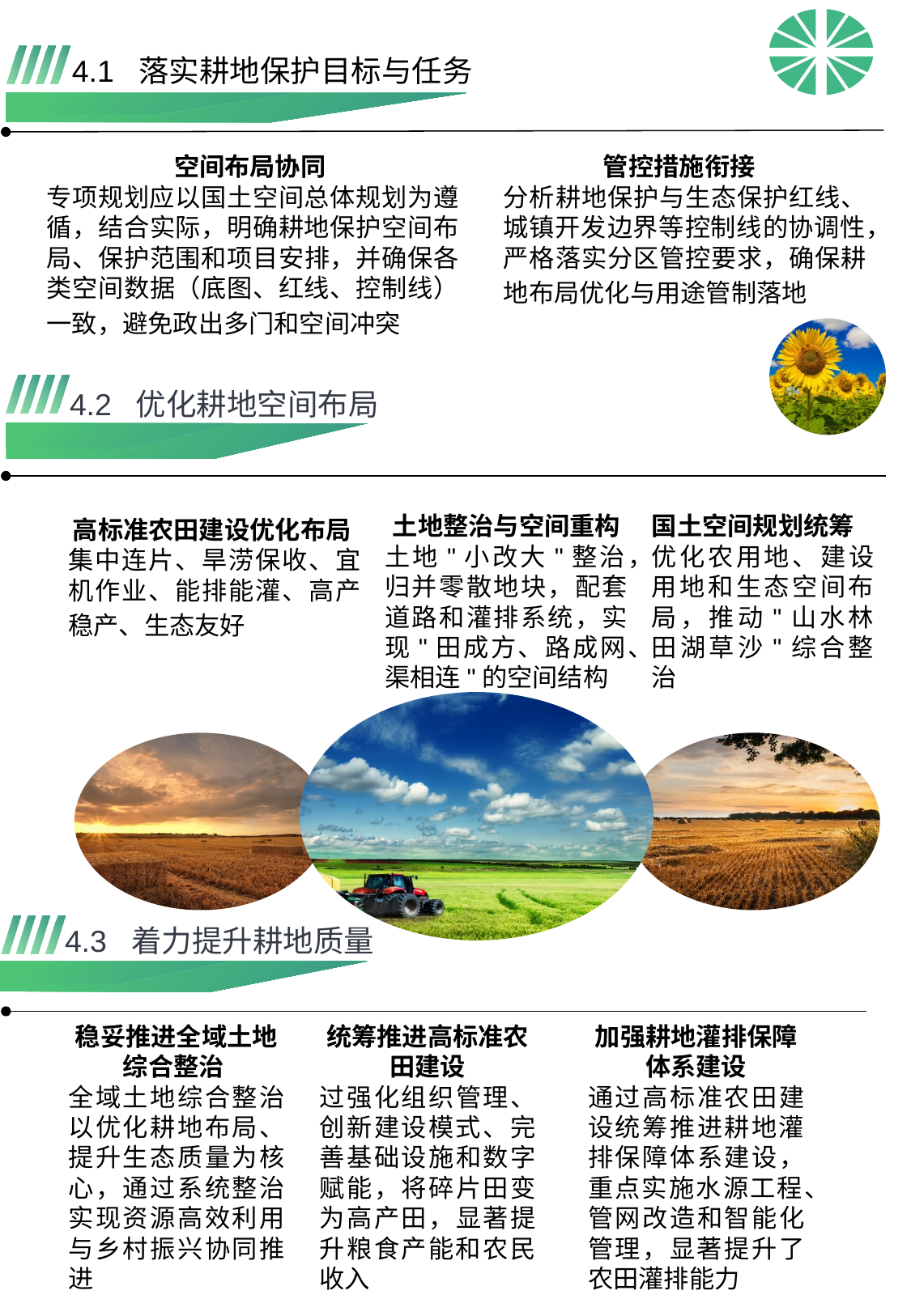

4.1  落实耕地保护目标与任务

空间布局协同
专项规划应以国土空间总体规划为遵循，结合实际，明确耕地保护空间布局、保护范围和项目安排，并确保各类空间数据（底图、红线、控制线）一致，避免政出多门和空间冲突
管控措施衔接
分析耕地保护与生态保护红线、城镇开发边界等控制线的协调性，严格落实分区管控要求，确保耕地布局优化与用途管制落地

  4.2  优化耕地空间布局

土地整治与空间重构
土地"小改大"整治，归并零散地块，配套道路和灌排系统，实现"田成方、路成网、渠相连"的空间结构
国土空间规划统筹
优化农用地、建设用地和生态空间布局，推动"山水林田湖草沙"综合整治
高标准农田建设优化布局
集中连片、旱涝保收、宜机作业、能排能灌、高产稳产、生态友好

 4.3  着力提升耕地质量

稳妥推进全域土地综合整治
全域土地综合整治以优化耕地布局、提升生态质量为核心，通过系统整治实现资源高效利用与乡村振兴协同推进
统筹推进高标准农田建设
过强化组织管理、创新建设模式、完善基础设施和数字赋能，将碎片田变为高产田，显著提升粮食产能和农民收入
加强耕地灌排保障体系建设
通过高标准农田建设统筹推进耕地灌排保障体系建设，重点实施水源工程、管网改造和智能化管理，显著提升了农田灌排能力